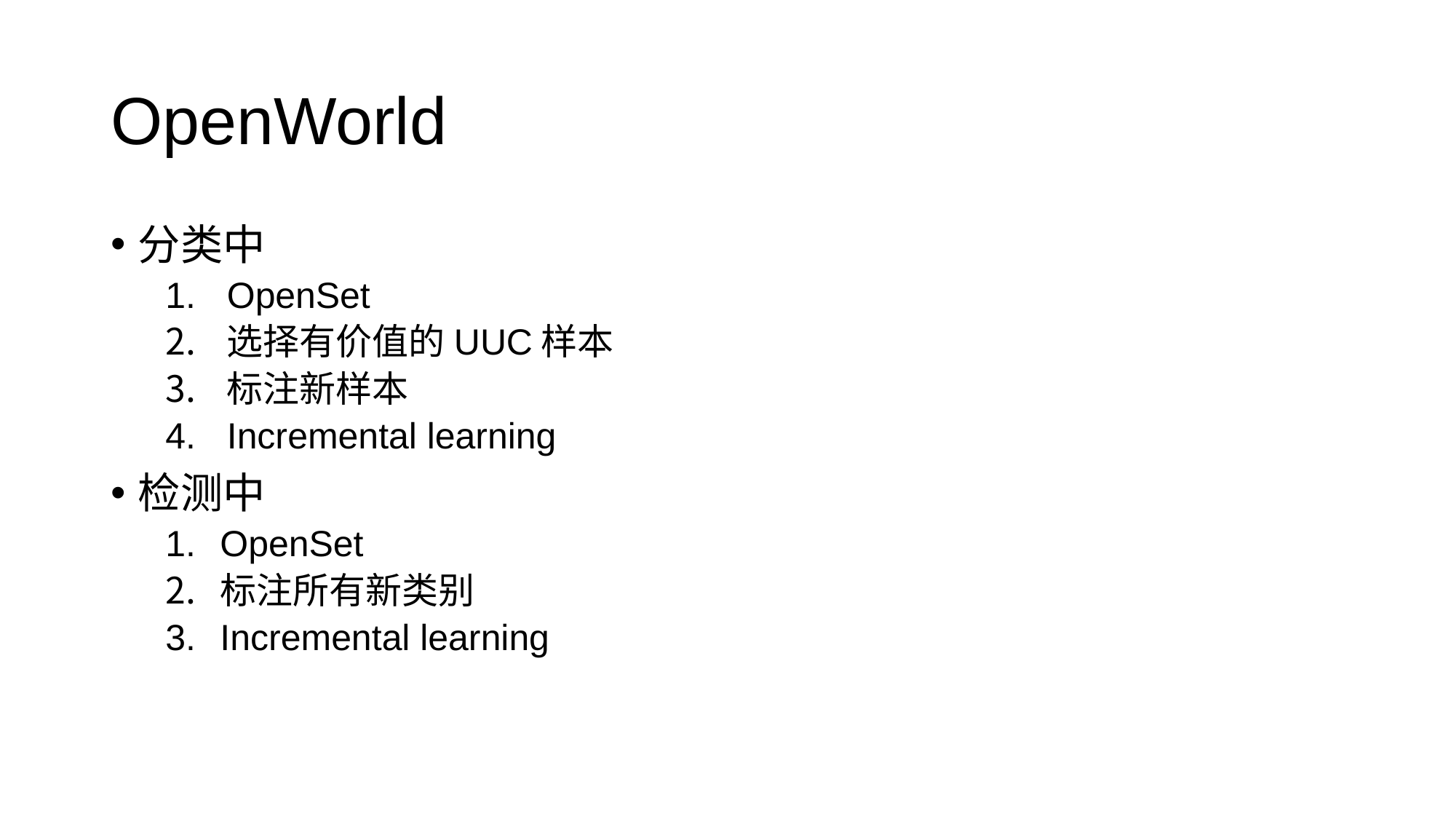

# OpenWorld
分类中
OpenSet
选择有价值的UUC样本
标注新样本
Incremental learning
检测中
OpenSet
标注所有新类别
Incremental learning